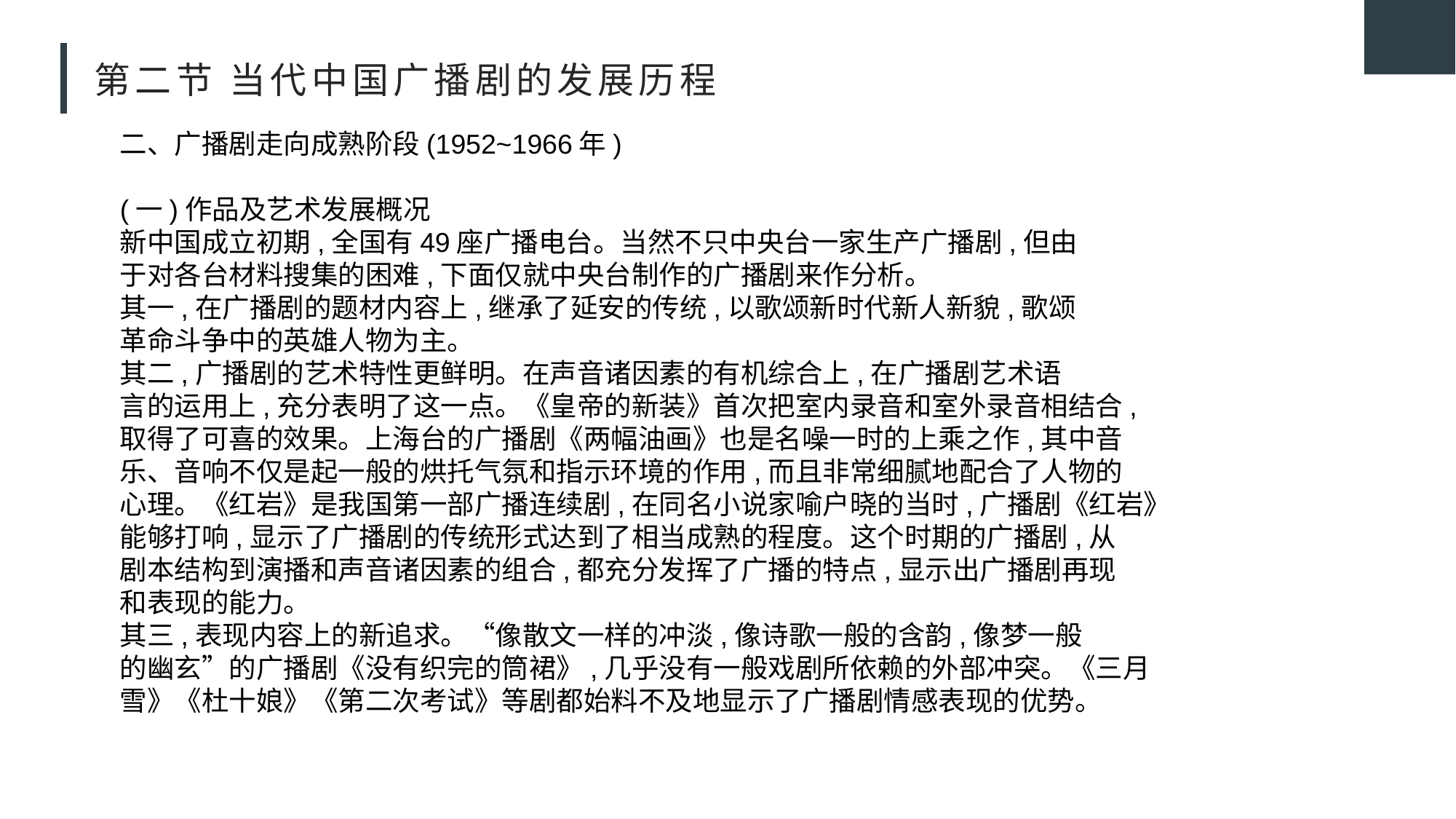

# 第二节 当代中国广播剧的发展历程
二、广播剧走向成熟阶段(1952~1966年)

(一)作品及艺术发展概况
新中国成立初期,全国有49座广播电台。当然不只中央台一家生产广播剧,但由
于对各台材料搜集的困难,下面仅就中央台制作的广播剧来作分析。
其一,在广播剧的题材内容上,继承了延安的传统,以歌颂新时代新人新貌,歌颂
革命斗争中的英雄人物为主。
其二,广播剧的艺术特性更鲜明。在声音诸因素的有机综合上,在广播剧艺术语
言的运用上,充分表明了这一点。《皇帝的新装》首次把室内录音和室外录音相结合,
取得了可喜的效果。上海台的广播剧《两幅油画》也是名噪一时的上乘之作,其中音
乐、音响不仅是起一般的烘托气氛和指示环境的作用,而且非常细腻地配合了人物的
心理。《红岩》是我国第一部广播连续剧,在同名小说家喻户晓的当时,广播剧《红岩》
能够打响,显示了广播剧的传统形式达到了相当成熟的程度。这个时期的广播剧,从
剧本结构到演播和声音诸因素的组合,都充分发挥了广播的特点,显示出广播剧再现
和表现的能力。
其三,表现内容上的新追求。“像散文一样的冲淡,像诗歌一般的含韵,像梦一般
的幽玄”的广播剧《没有织完的筒裙》,几乎没有一般戏剧所依赖的外部冲突。《三月
雪》《杜十娘》《第二次考试》等剧都始料不及地显示了广播剧情感表现的优势。